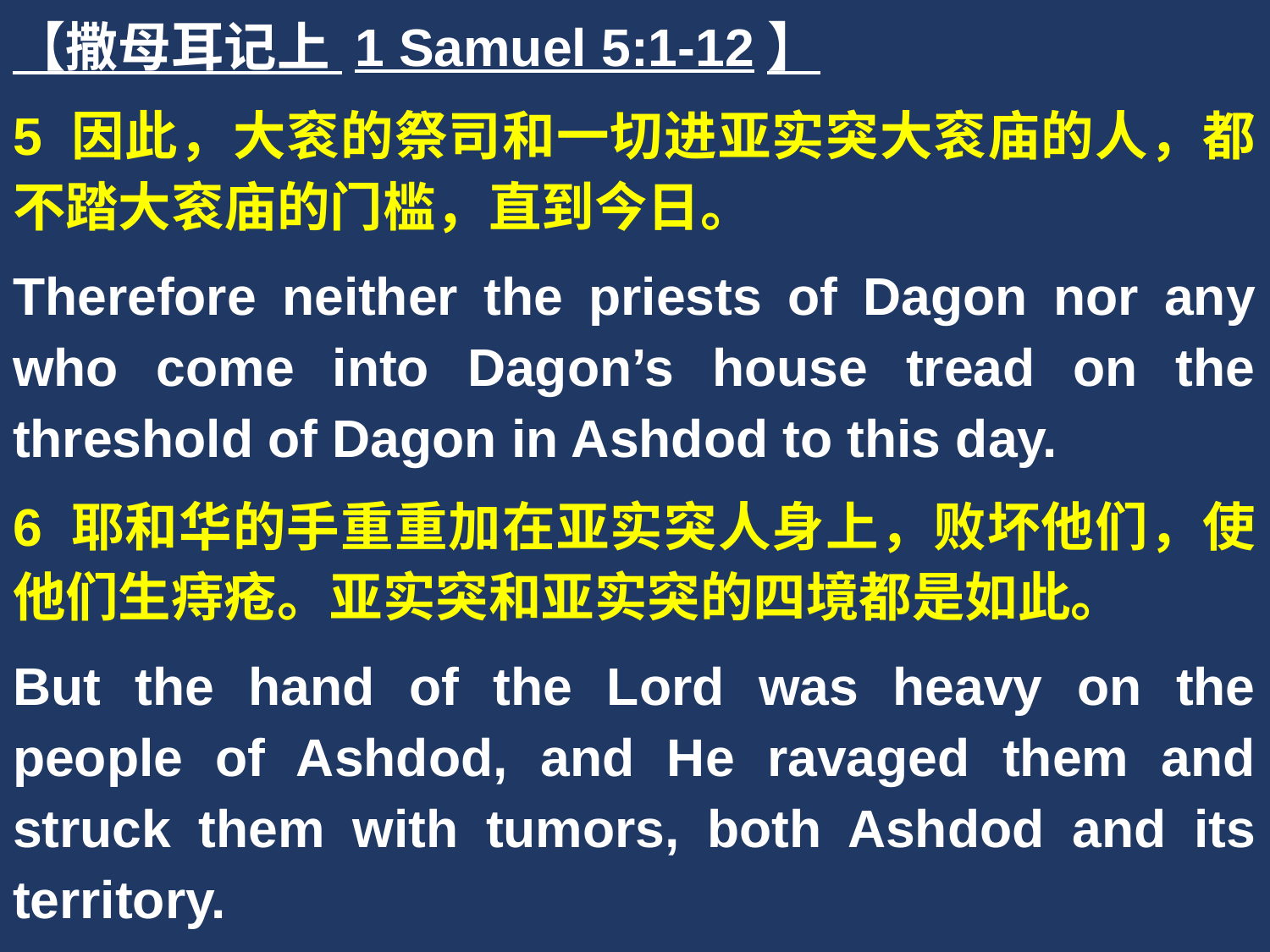

【撒母耳记上 1 Samuel 5:1-12】
5 因此，大衮的祭司和一切进亚实突大衮庙的人，都不踏大衮庙的门槛，直到今日。
Therefore neither the priests of Dagon nor any who come into Dagon’s house tread on the threshold of Dagon in Ashdod to this day.
6 耶和华的手重重加在亚实突人身上，败坏他们，使他们生痔疮。亚实突和亚实突的四境都是如此。
But the hand of the Lord was heavy on the people of Ashdod, and He ravaged them and struck them with tumors, both Ashdod and its territory.